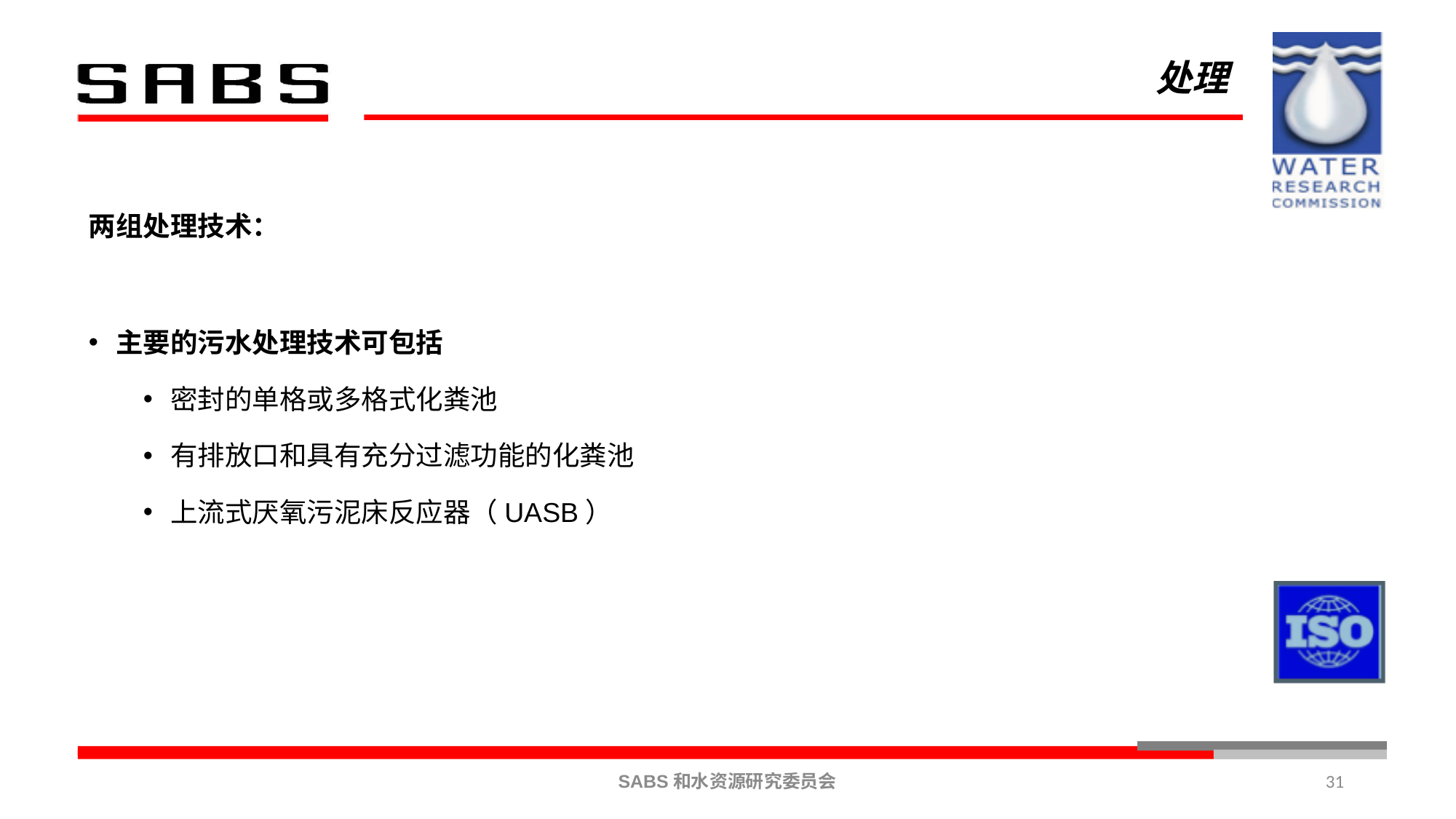

# 处理

两组处理技术：

主要的污水处理技术可包括
密封的单格或多格式化粪池
有排放口和具有充分过滤功能的化粪池
上流式厌氧污泥床反应器（UASB）

31